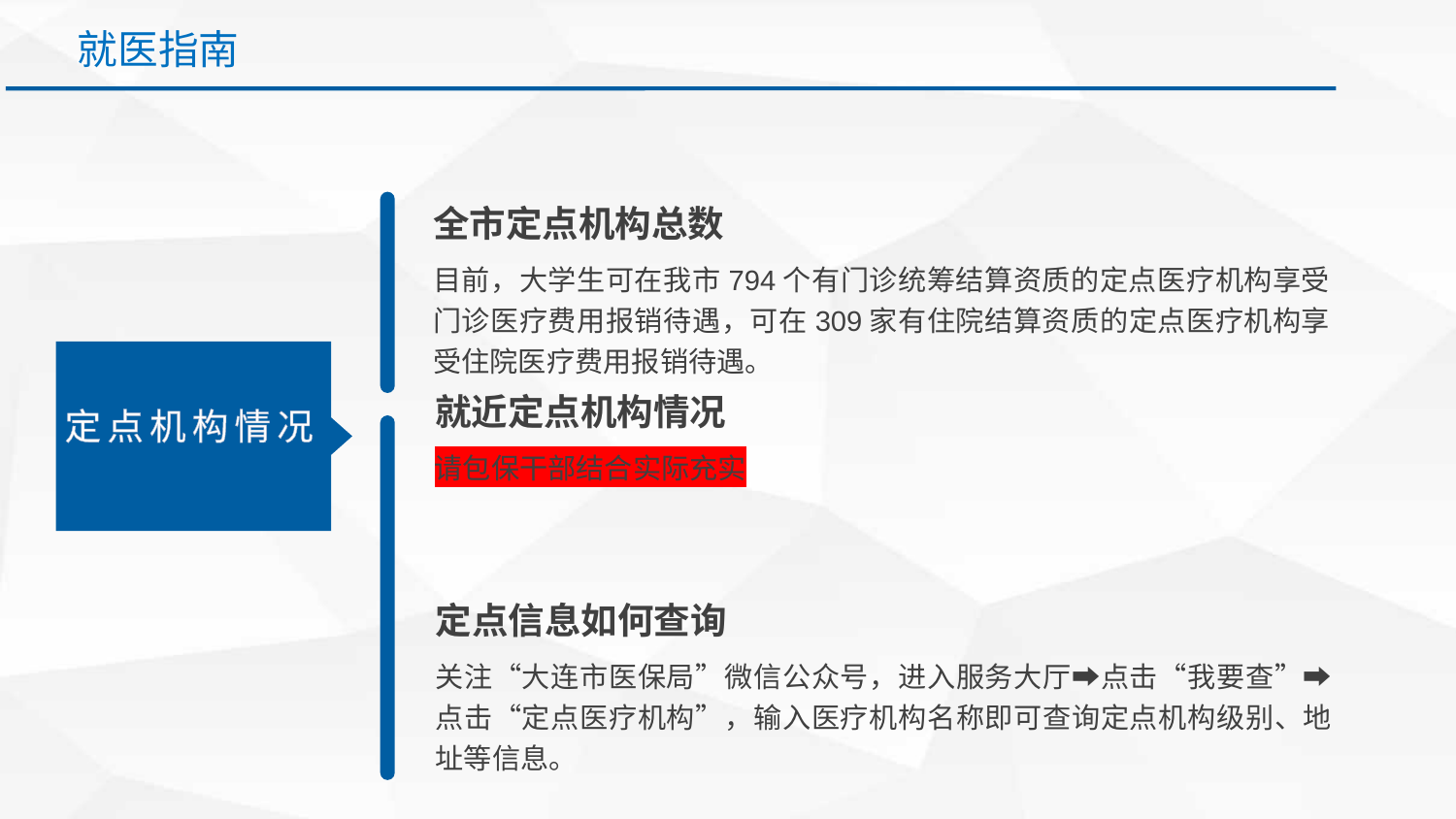

就医指南

全市定点机构总数

目前，大学生可在我市794个有门诊统筹结算资质的定点医疗机构享受门诊医疗费用报销待遇，可在309家有住院结算资质的定点医疗机构享受住院医疗费用报销待遇。

就近定点机构情况
请包保干部结合实际充实

定点机构情况

定点信息如何查询
关注“大连市医保局”微信公众号，进入服务大厅➡点击“我要查”➡点击“定点医疗机构”，输入医疗机构名称即可查询定点机构级别、地址等信息。